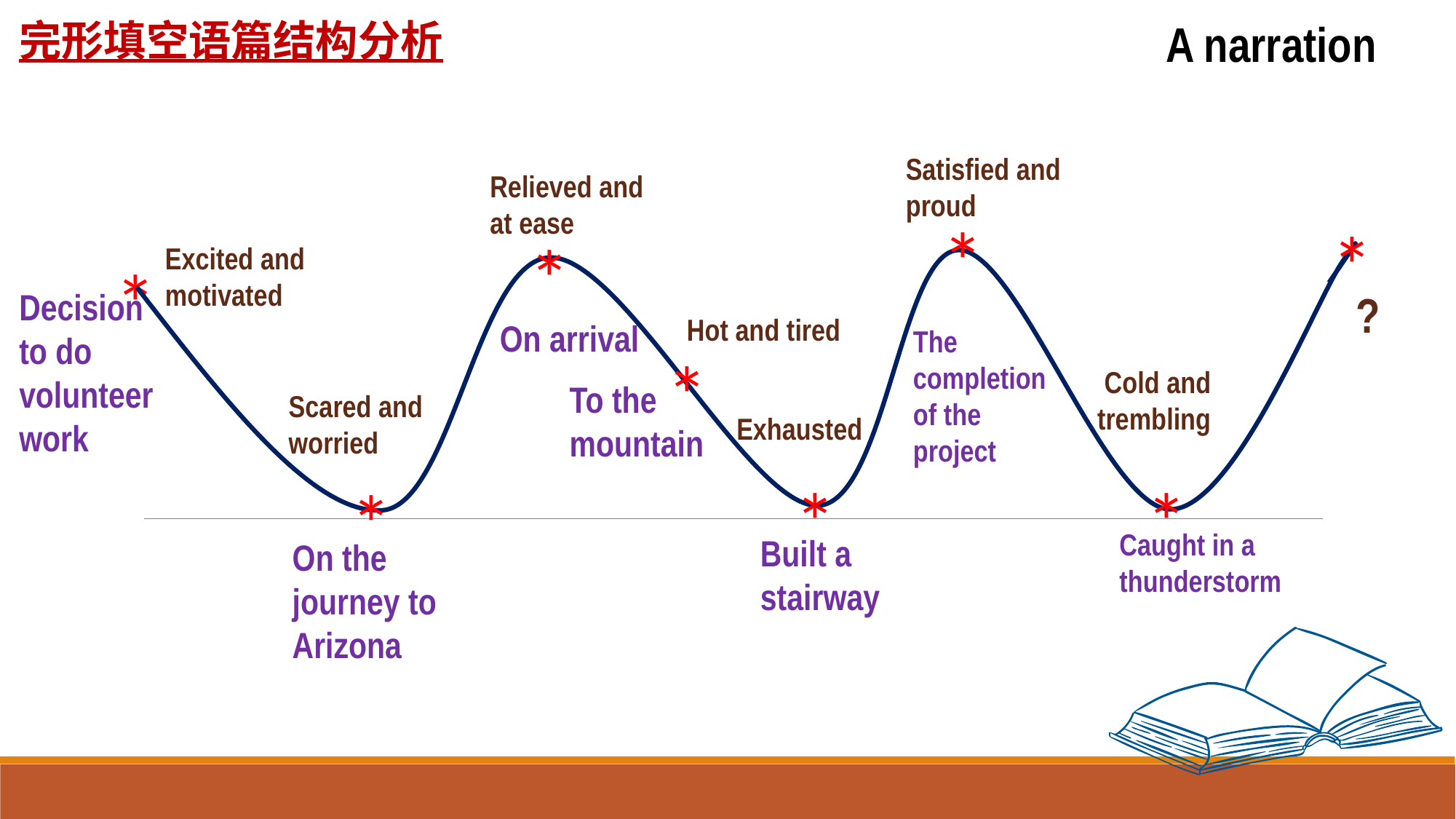

完形填空语篇结构分析
A narration
Satisfied and proud
Relieved and at ease
*
*
*
Excited and motivated

*
Decision to do volunteer work
?
Hot and tired
On arrival
The completion of the project
*
 Cold and trembling
To the mountain
Scared and worried
Exhausted
*
*
*
Caught in a thunderstorm
Built a stairway
On the journey to Arizona